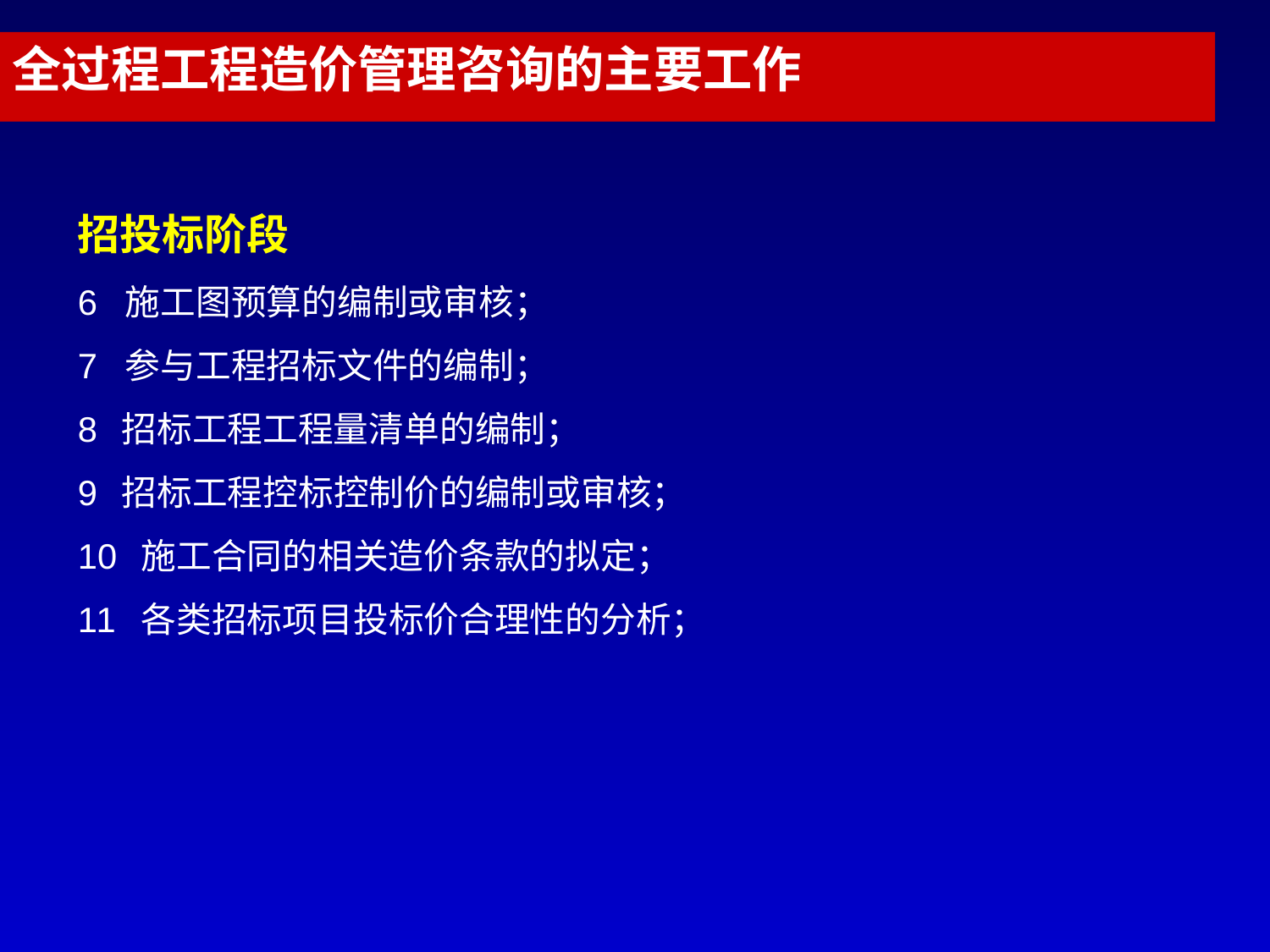

全过程工程造价管理咨询的主要工作
招投标阶段
6  施工图预算的编制或审核；
7  参与工程招标文件的编制；
  招标工程工程量清单的编制；
  招标工程控标控制价的编制或审核；
  施工合同的相关造价条款的拟定；
  各类招标项目投标价合理性的分析；
21